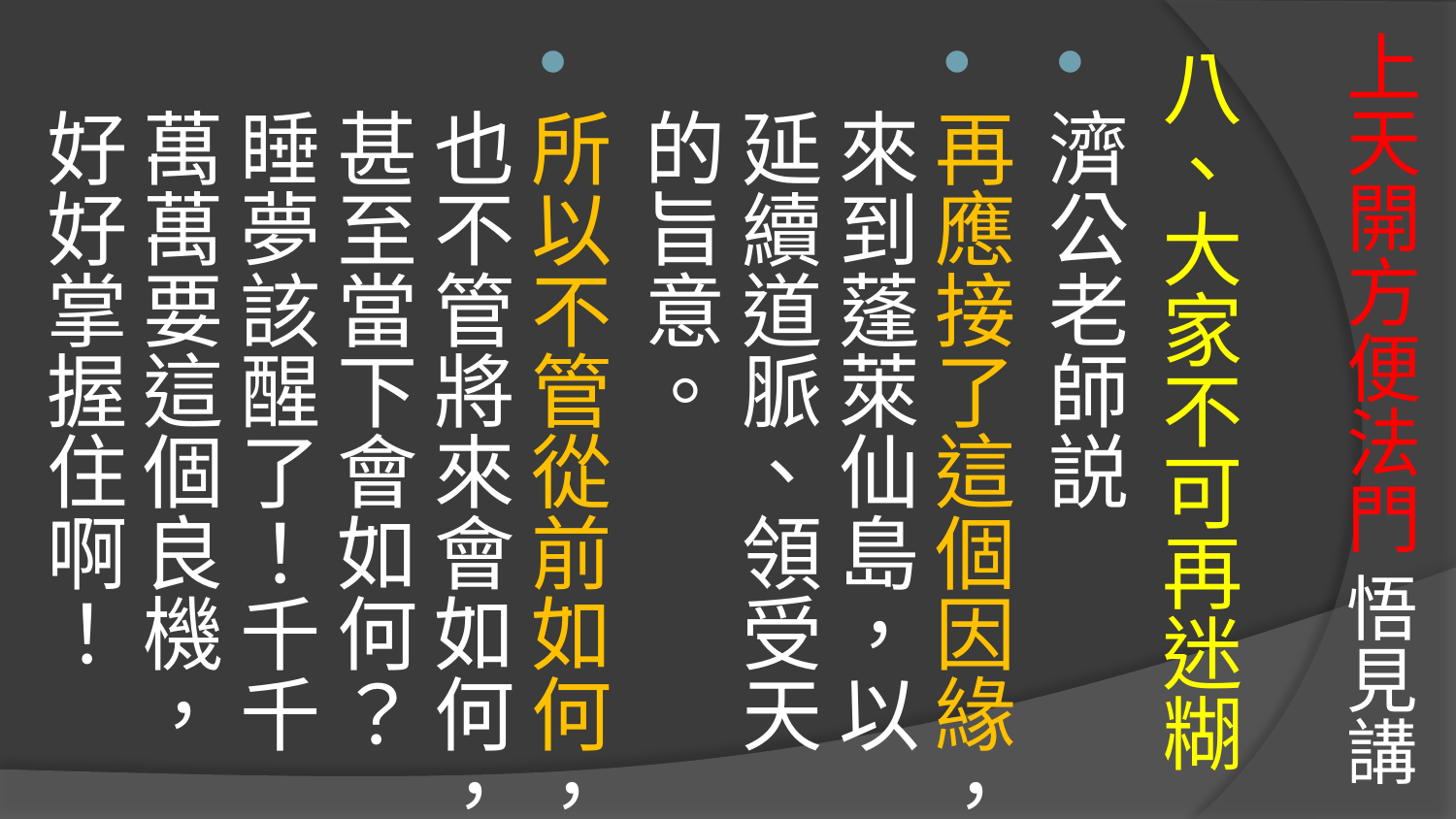

# 上天開方便法門 悟見講
八、大家不可再迷糊
濟公老師説
再應接了這個因緣，來到蓬萊仙島，以延續道脈、領受天的旨意。
所以不管從前如何，也不管將來會如何，甚至當下會如何？睡夢該醒了！千千萬萬要這個良機，好好掌握住啊！